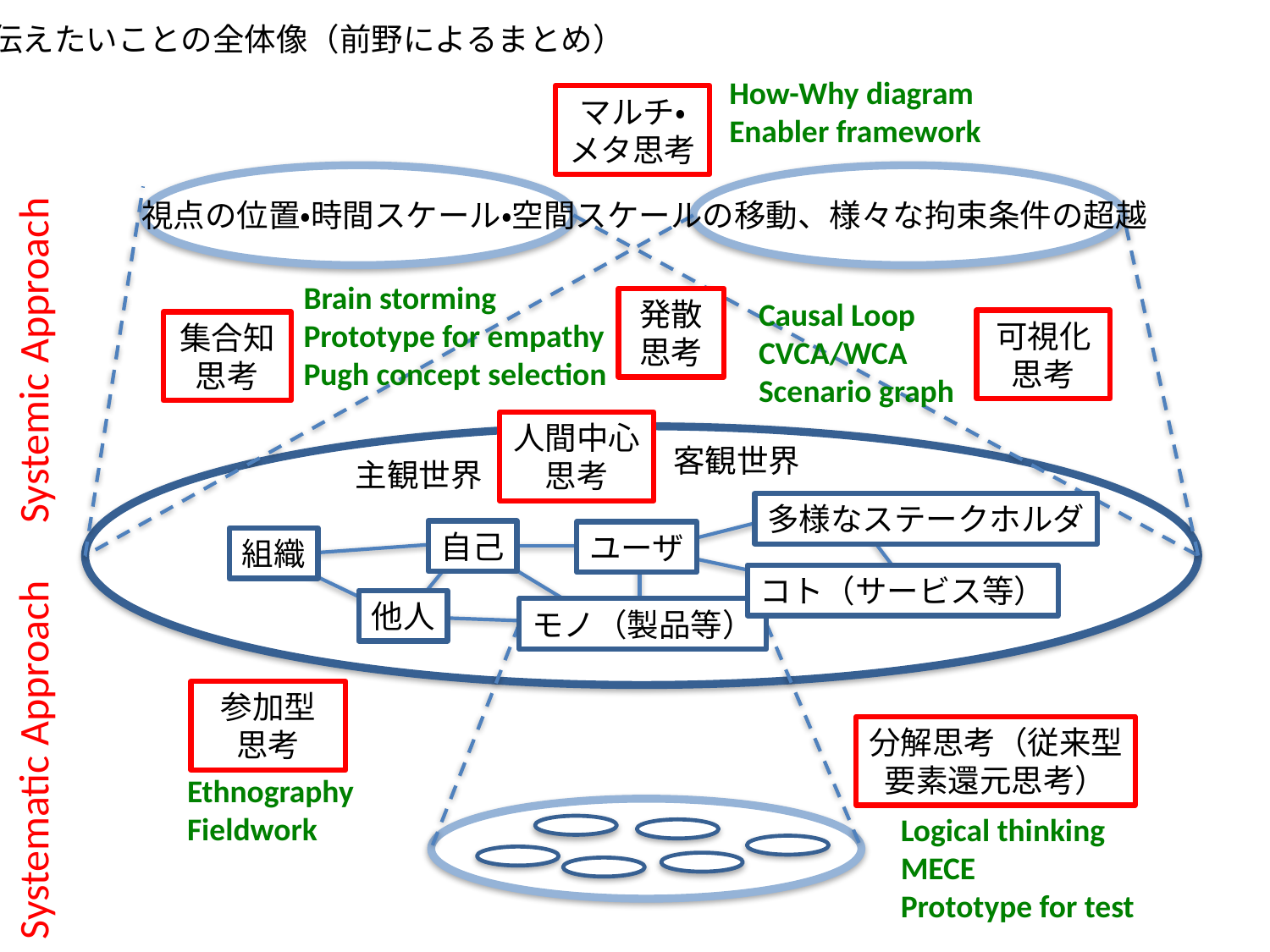

伝えたいことの全体像（前野によるまとめ）
How-Why diagram
Enabler framework
マルチ・
メタ思考

視点の位置・時間スケール・空間スケールの移動、様々な拘束条件の超越
Brain storming
Prototype for empathy
Pugh concept selection
発散思考
Causal Loop
CVCA/WCA
Scenario graph
可視化思考
集合知思考
人間中心思考

客観世界
主観世界
多様なステークホルダ
自己
ユーザ
Systematic Approach      Systemic Approach
組織
コト（サービス等）
他人
モノ（製品等）
参加型
思考
分解思考（従来型
要素還元思考）
Ethnography
Fieldwork

Logical thinking
MECE
Prototype for test